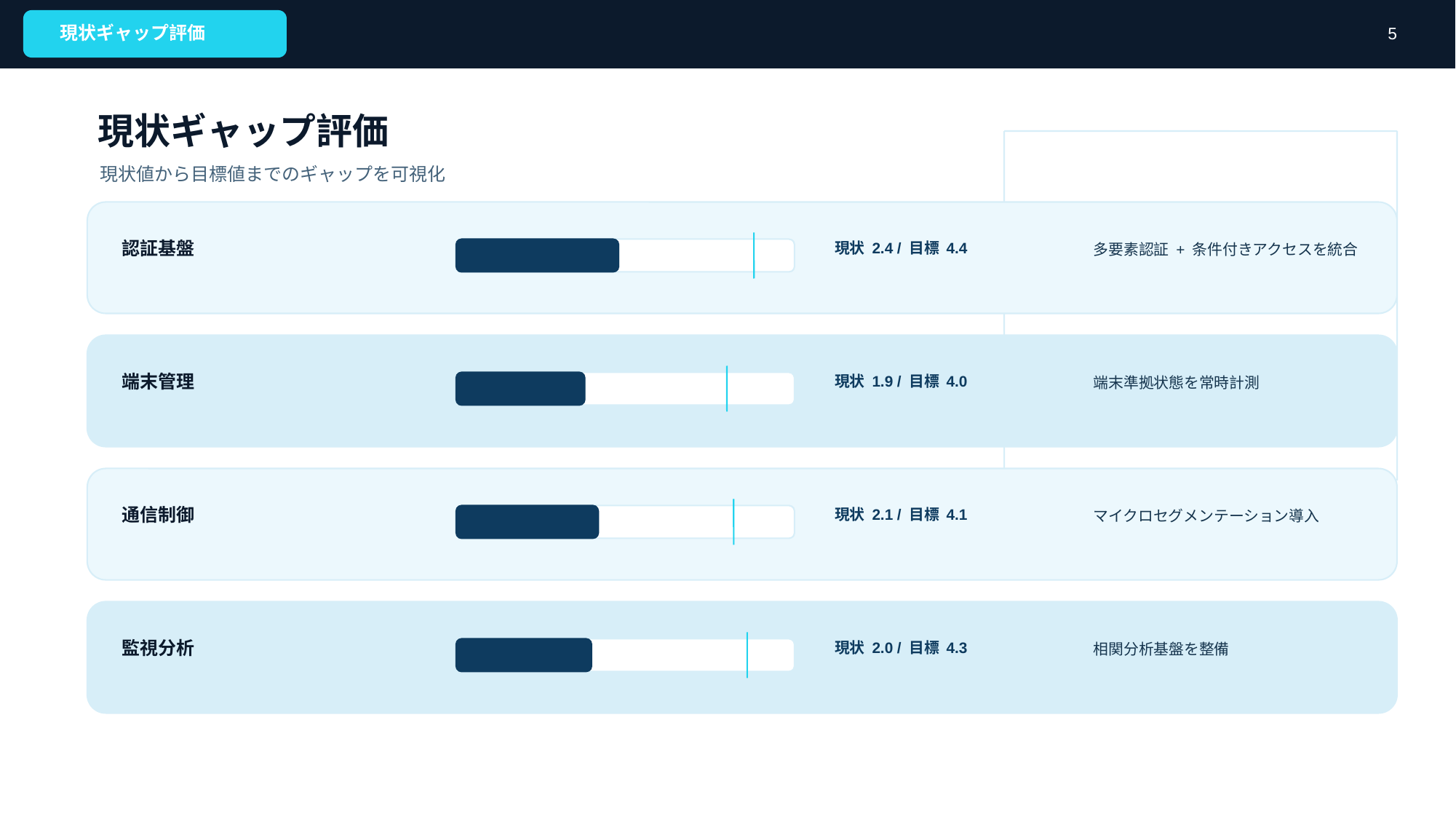

現状ギャップ評価
5
現状ギャップ評価

現状値から目標値までのギャップを可視化

多要素認証 + 条件付きアクセスを統合

認証基盤
現状 2.4 / 目標 4.4

端末準拠状態を常時計測

端末管理
現状 1.9 / 目標 4.0

マイクロセグメンテーション導入

通信制御
現状 2.1 / 目標 4.1

相関分析基盤を整備

監視分析
現状 2.0 / 目標 4.3